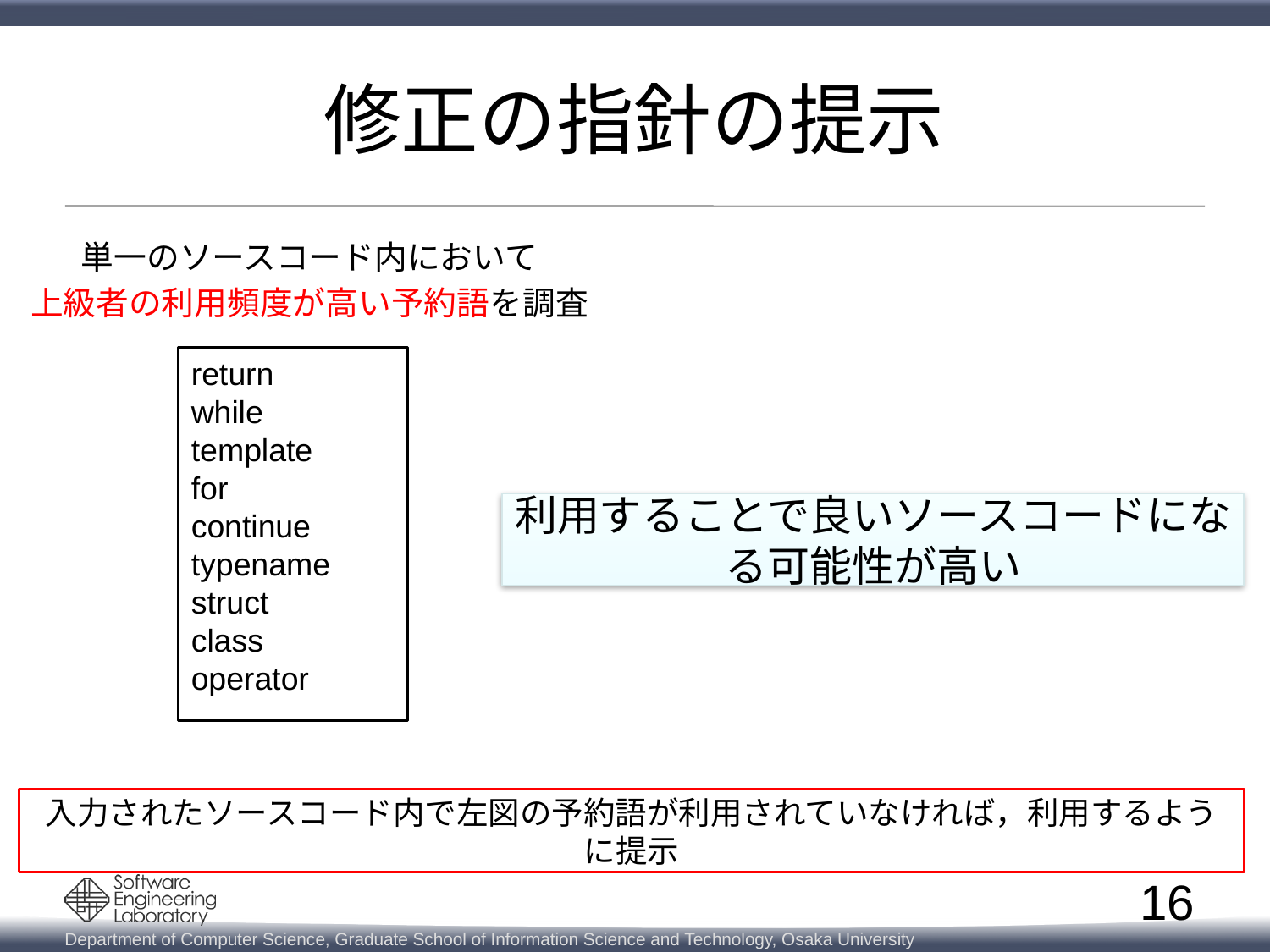

# 修正の指針の提示
単一のソースコード内において
上級者の利用頻度が高い予約語を調査

return
while
template
for
continue
typename
struct
class
operator

利用することで良いソースコードになる可能性が高い
入力されたソースコード内で左図の予約語が利用されていなければ，利用するように提示
16